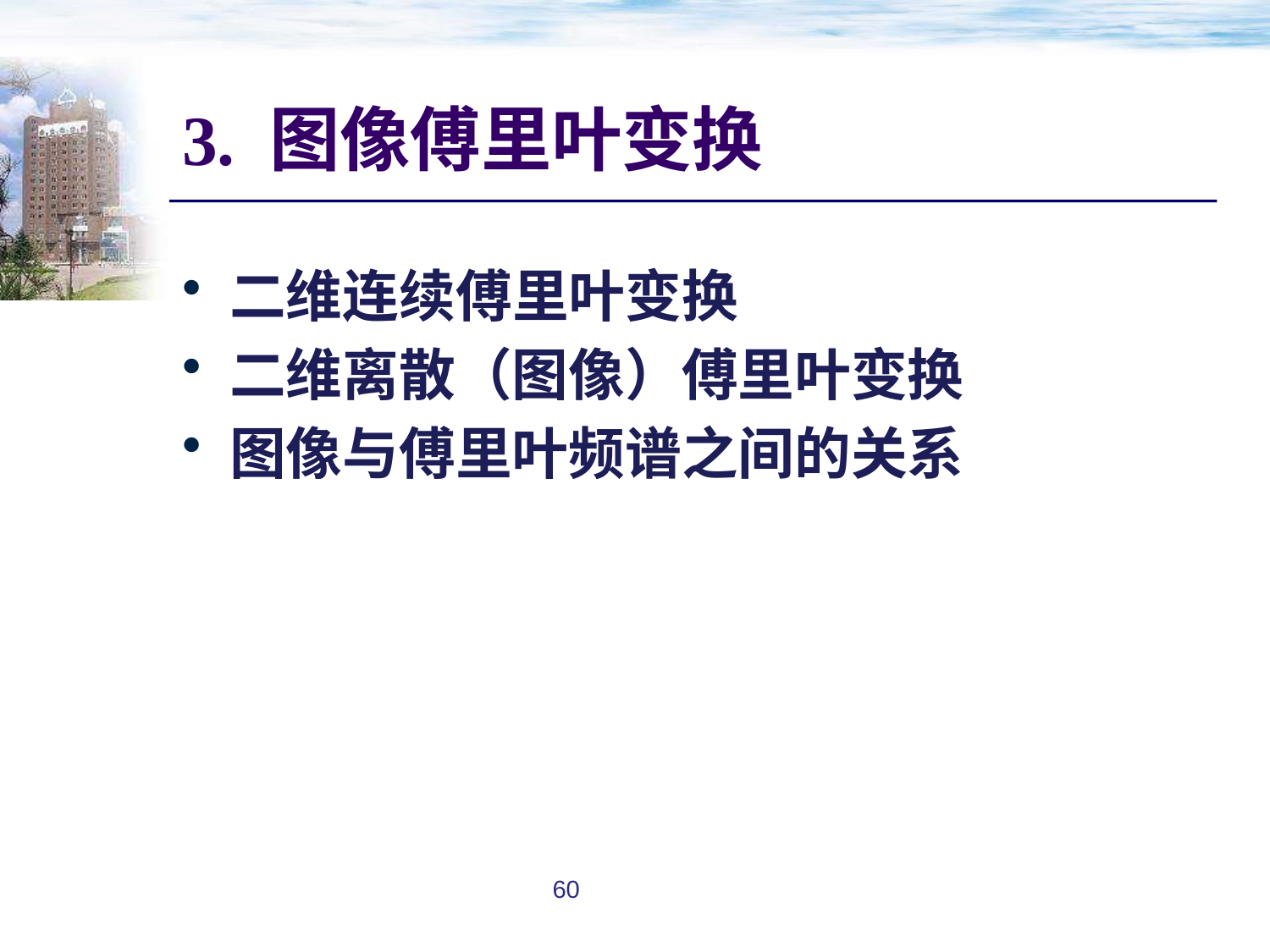

# 3. 图像傅里叶变换
二维连续傅里叶变换
二维离散（图像）傅里叶变换
图像与傅里叶频谱之间的关系
60